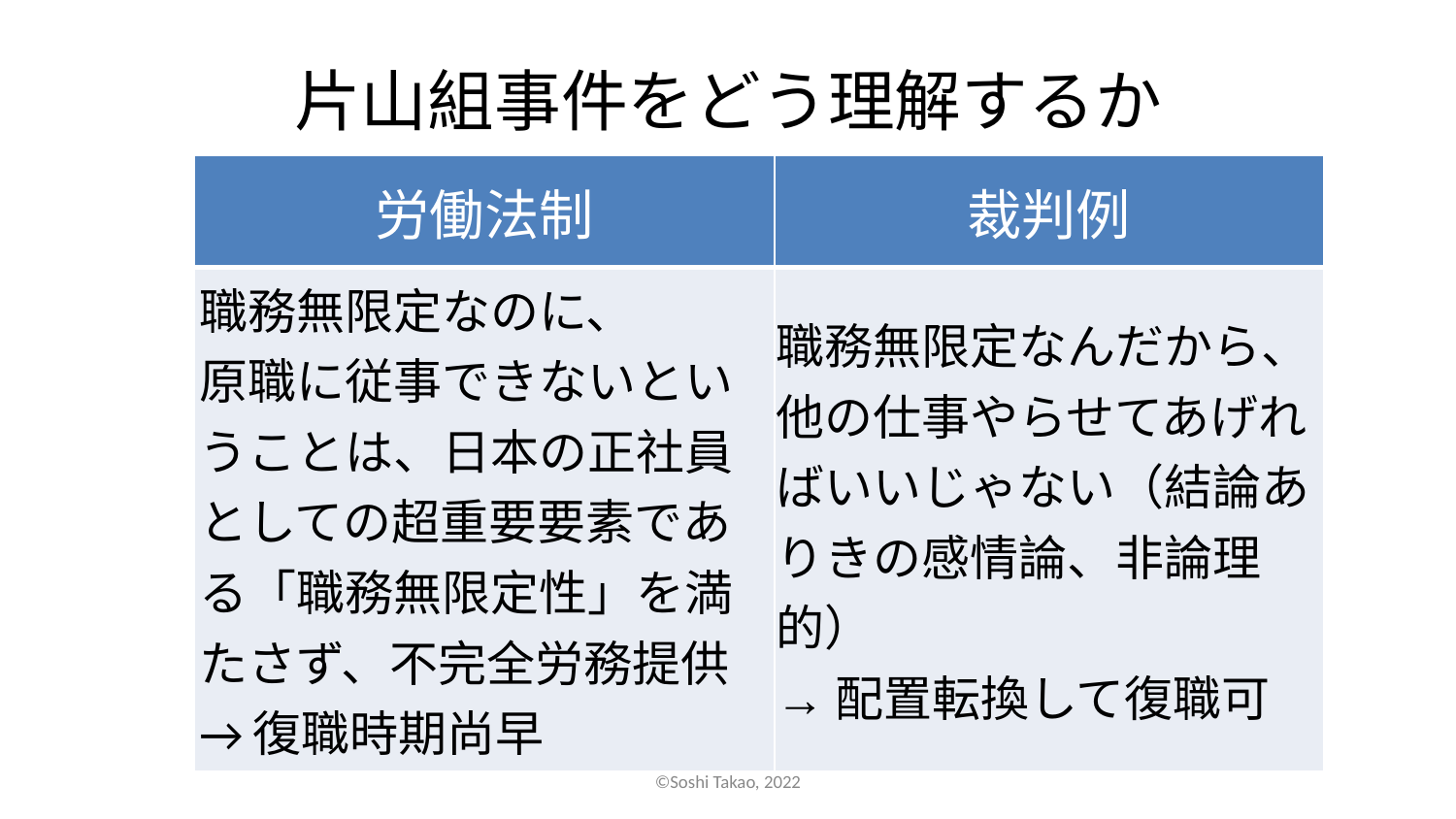

# 片山組事件をどう理解するか
| 労働法制 | 裁判例 |
| --- | --- |
| 職務無限定なのに、 原職に従事できないということは、日本の正社員としての超重要要素である「職務無限定性」を満たさず、不完全労務提供 →復職時期尚早 | 職務無限定なんだから、他の仕事やらせてあげればいいじゃない（結論ありきの感情論、非論理的） →配置転換して復職可 |
©Soshi Takao, 2022